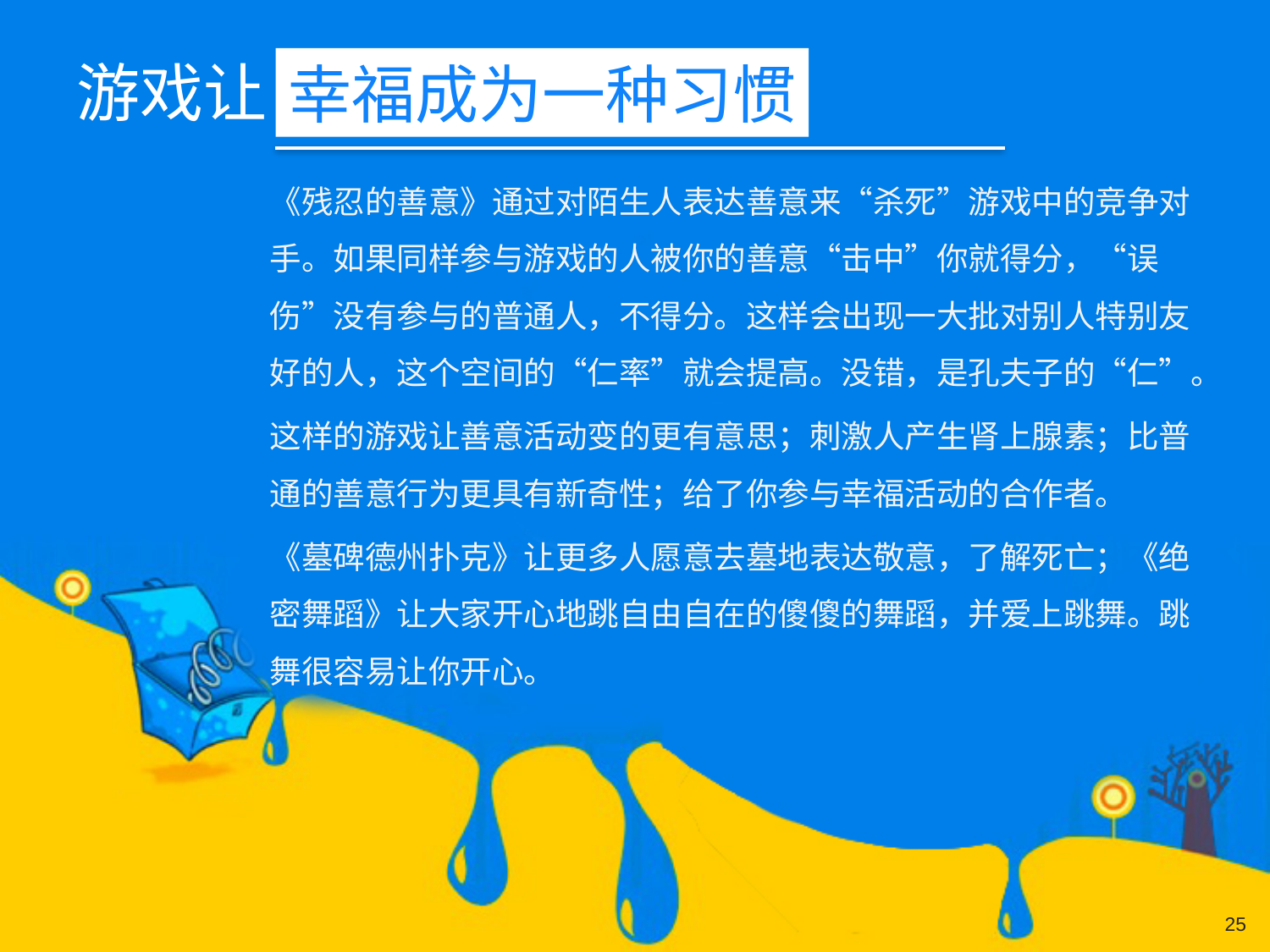

# 游戏让
幸福成为一种习惯
《残忍的善意》通过对陌生人表达善意来“杀死”游戏中的竞争对手。如果同样参与游戏的人被你的善意“击中”你就得分，“误伤”没有参与的普通人，不得分。这样会出现一大批对别人特别友好的人，这个空间的“仁率”就会提高。没错，是孔夫子的“仁”。
这样的游戏让善意活动变的更有意思；刺激人产生肾上腺素；比普通的善意行为更具有新奇性；给了你参与幸福活动的合作者。
《墓碑德州扑克》让更多人愿意去墓地表达敬意，了解死亡；《绝密舞蹈》让大家开心地跳自由自在的傻傻的舞蹈，并爱上跳舞。跳舞很容易让你开心。